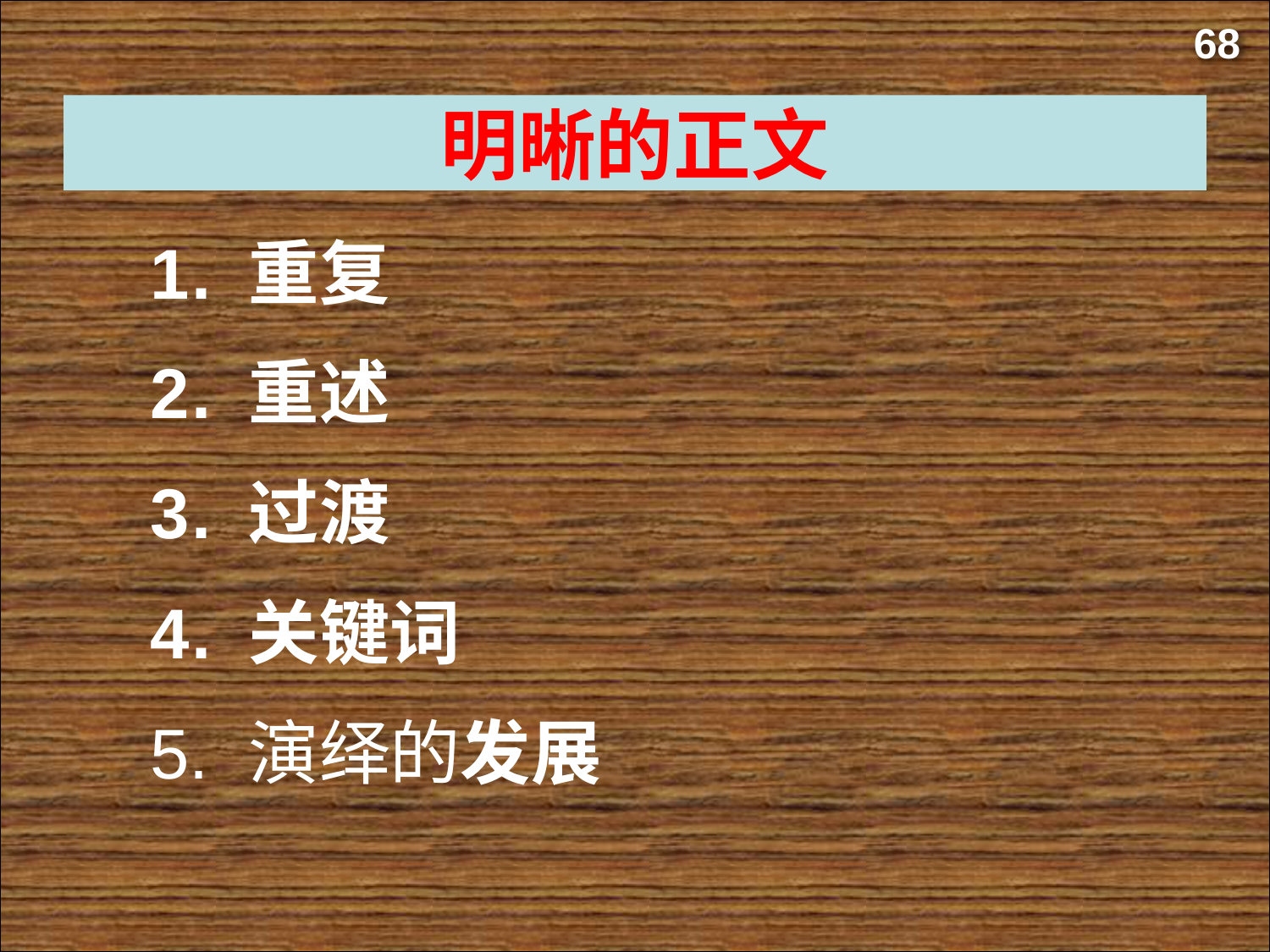

68
明晰的正文
重复
重述
过渡
关键词
演绎的发展